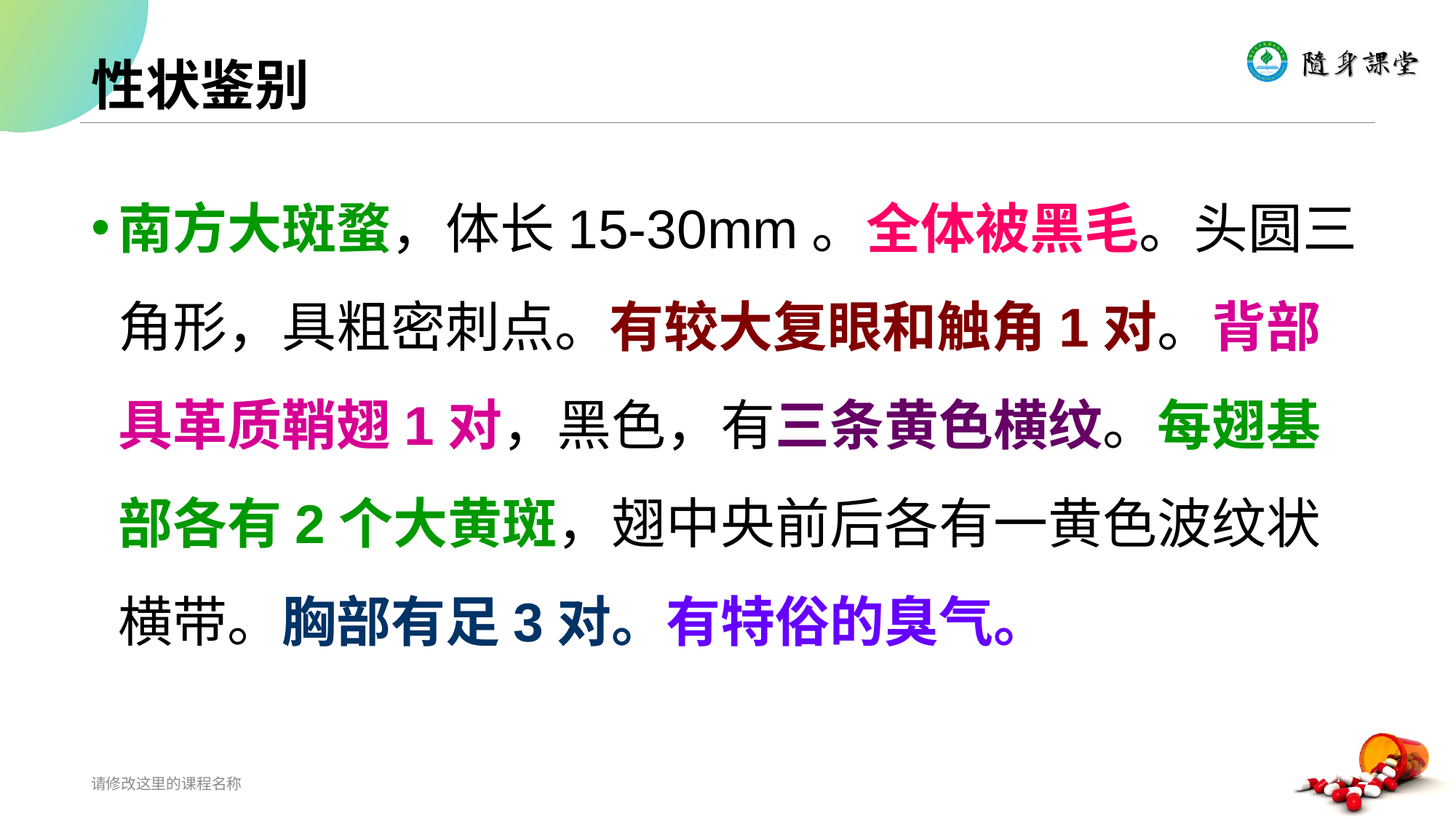

# 性状鉴别
南方大斑蝥，体长15-30mm。全体被黑毛。头圆三角形，具粗密刺点。有较大复眼和触角1对。背部具革质鞘翅1对，黑色，有三条黄色横纹。每翅基部各有2个大黄斑，翅中央前后各有一黄色波纹状横带。胸部有足3对。有特俗的臭气。

请修改这里的课程名称
8